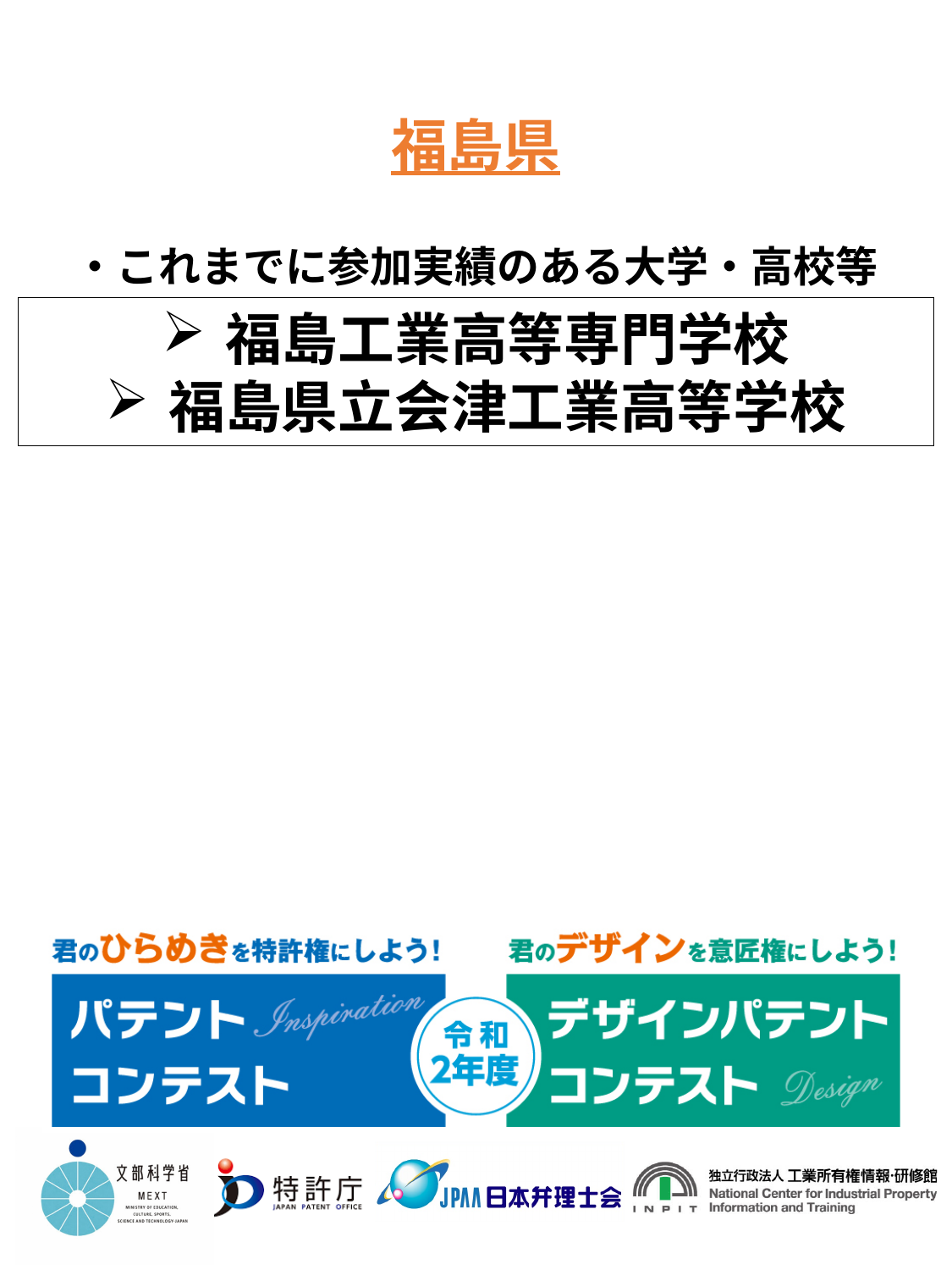

福島県
・これまでに参加実績のある大学・高校等
福島工業高等専門学校
福島県立会津工業高等学校